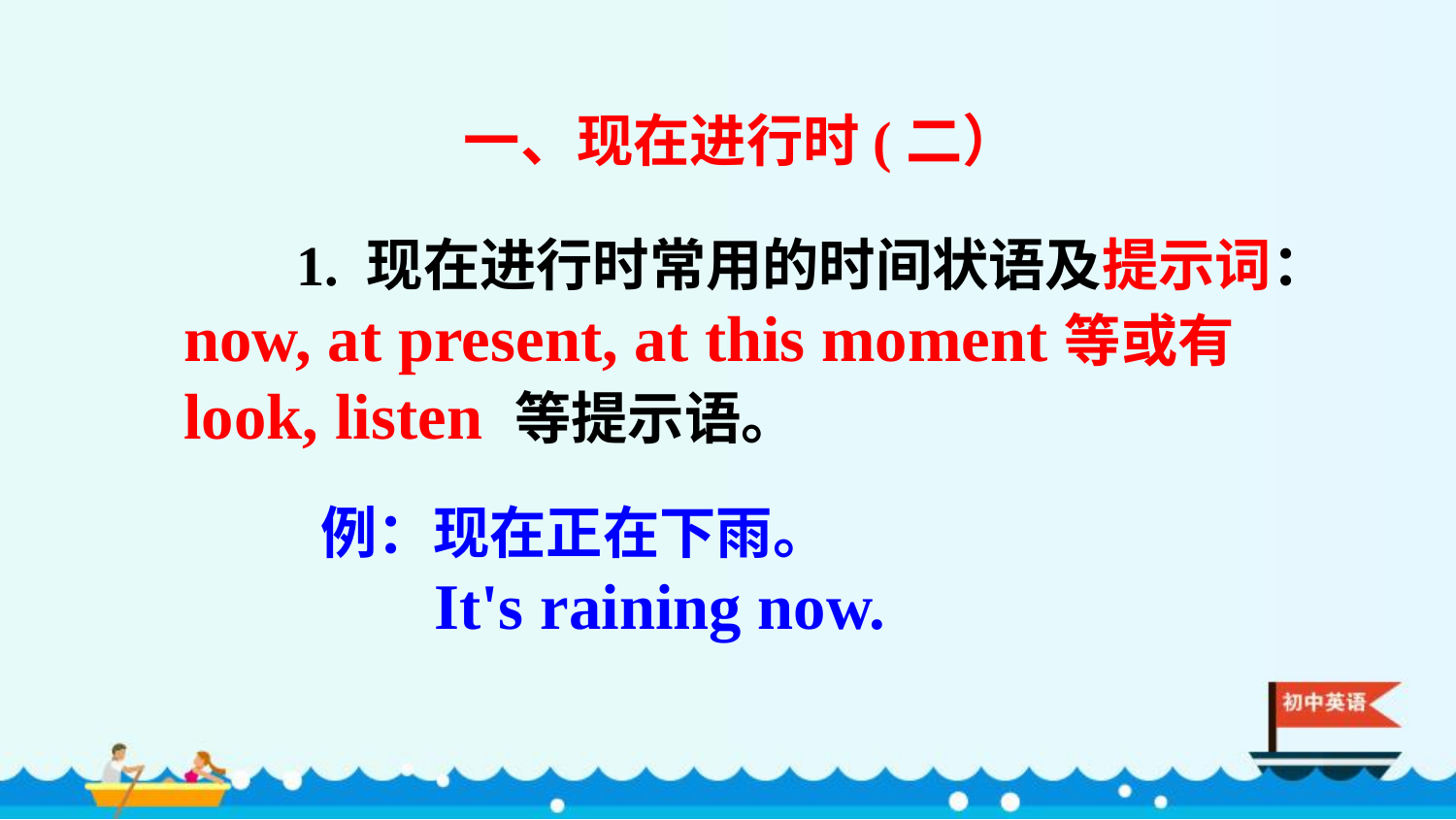

一、现在进行时(二）
        1. 现在进行时常用的时间状语及提示词：now, at present, at this moment等或有look, listen 等提示语。
例：现在正在下雨。
       It's raining now.